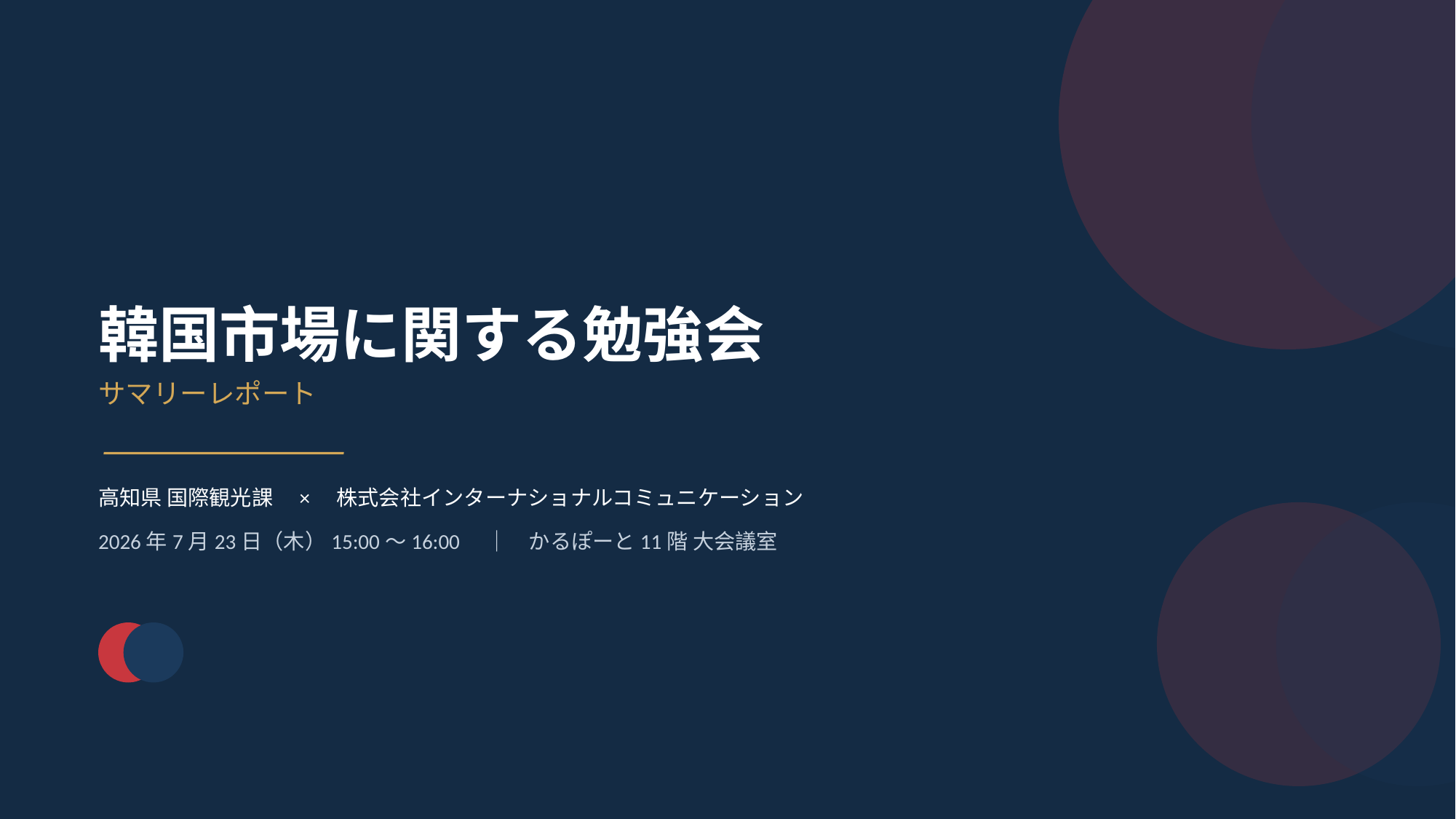

韓国市場に関する勉強会
サマリーレポート

高知県 国際観光課　×　株式会社インターナショナルコミュニケーション

2026年7月23日（木）15:00〜16:00　｜　かるぽーと11階 大会議室